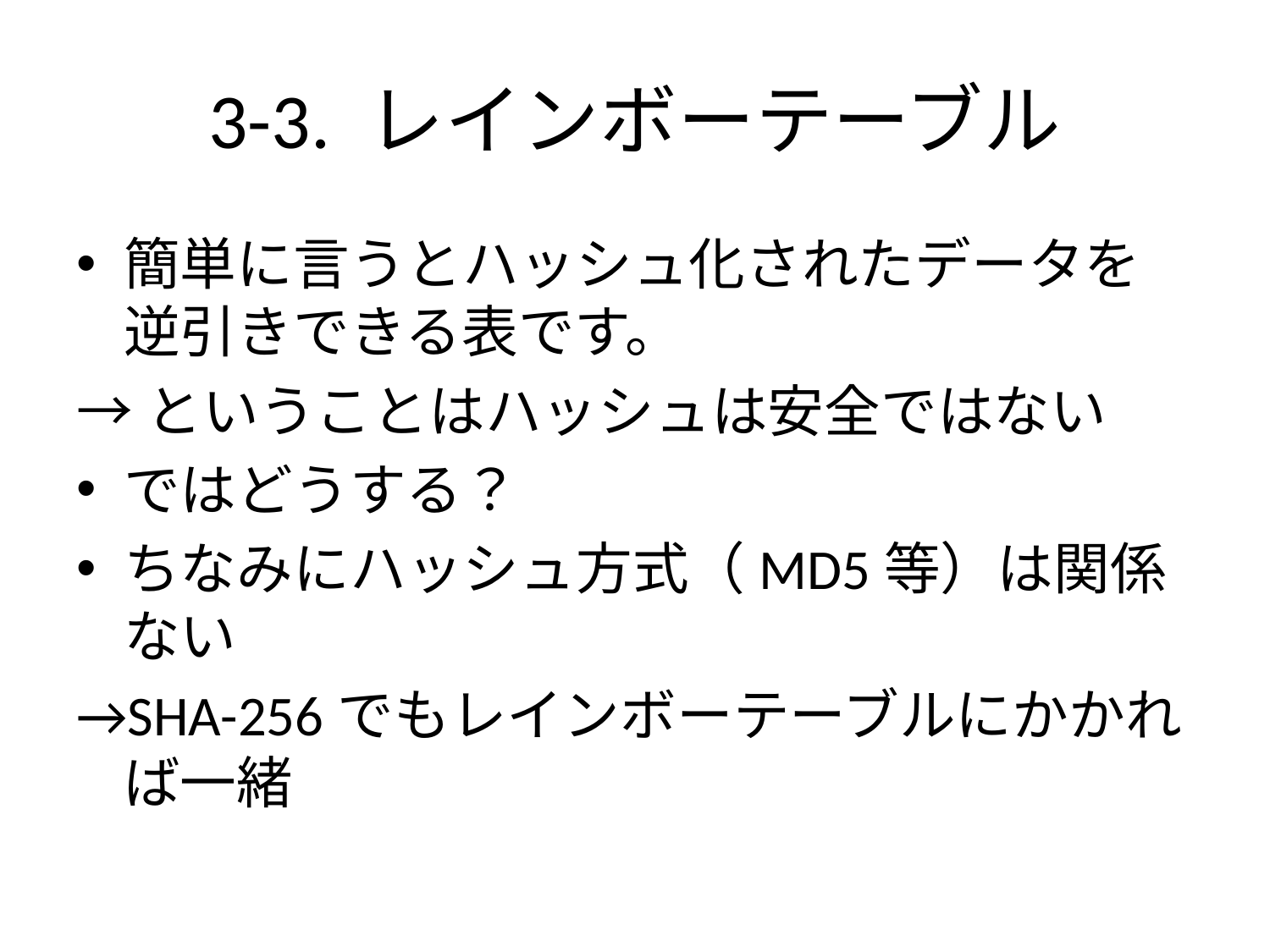

# 3-3. レインボーテーブル
簡単に言うとハッシュ化されたデータを逆引きできる表です。
→ということはハッシュは安全ではない
ではどうする？
ちなみにハッシュ方式（MD5等）は関係ない
→SHA-256でもレインボーテーブルにかかれば一緒